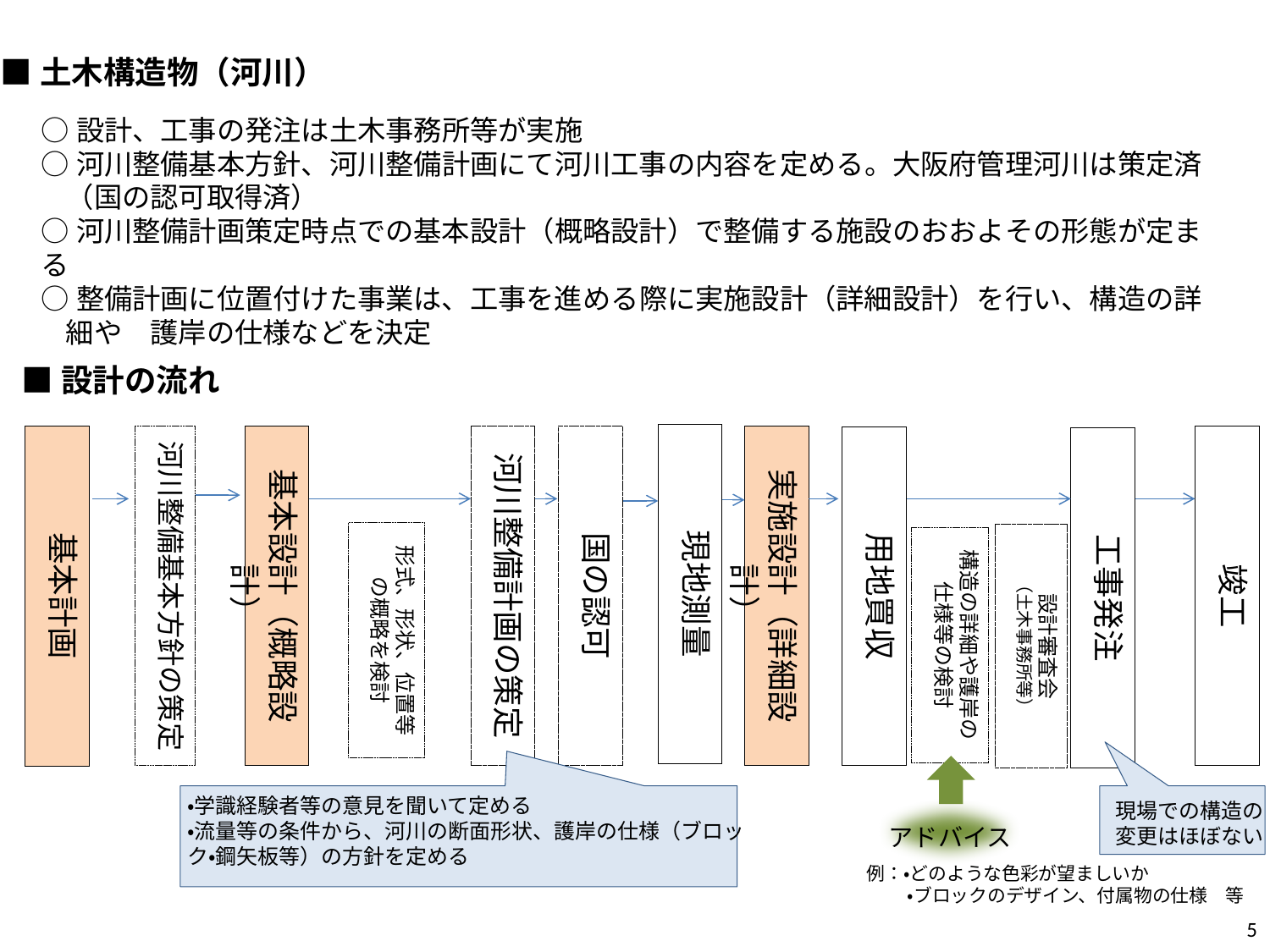

■土木構造物（河川）
○設計、工事の発注は土木事務所等が実施
○河川整備基本方針、河川整備計画にて河川工事の内容を定める。大阪府管理河川は策定済（国の認可取得済）
○河川整備計画策定時点での基本設計（概略設計）で整備する施設のおおよその形態が定まる
○整備計画に位置付けた事業は、工事を進める際に実施設計（詳細設計）を行い、構造の詳細や　護岸の仕様などを決定
■設計の流れ
現地測量
基本計画
河川整備計画の策定
実施設計（詳細設計）
河川整備基本方針の策定
基本設計（概略設計）
国の認可
竣工
用地買収
工事発注
形式、形状、位置等の概略を検討
設計審査会
（土木事務所等）
構造の詳細や護岸の
仕様等の検討

アドバイス
例：・どのような色彩が望ましいか
　 　・ブロックのデザイン、付属物の仕様　等
・学識経験者等の意見を聞いて定める
・流量等の条件から、河川の断面形状、護岸の仕様（ブロック・鋼矢板等）の方針を定める

現場での構造の変更はほぼない
5